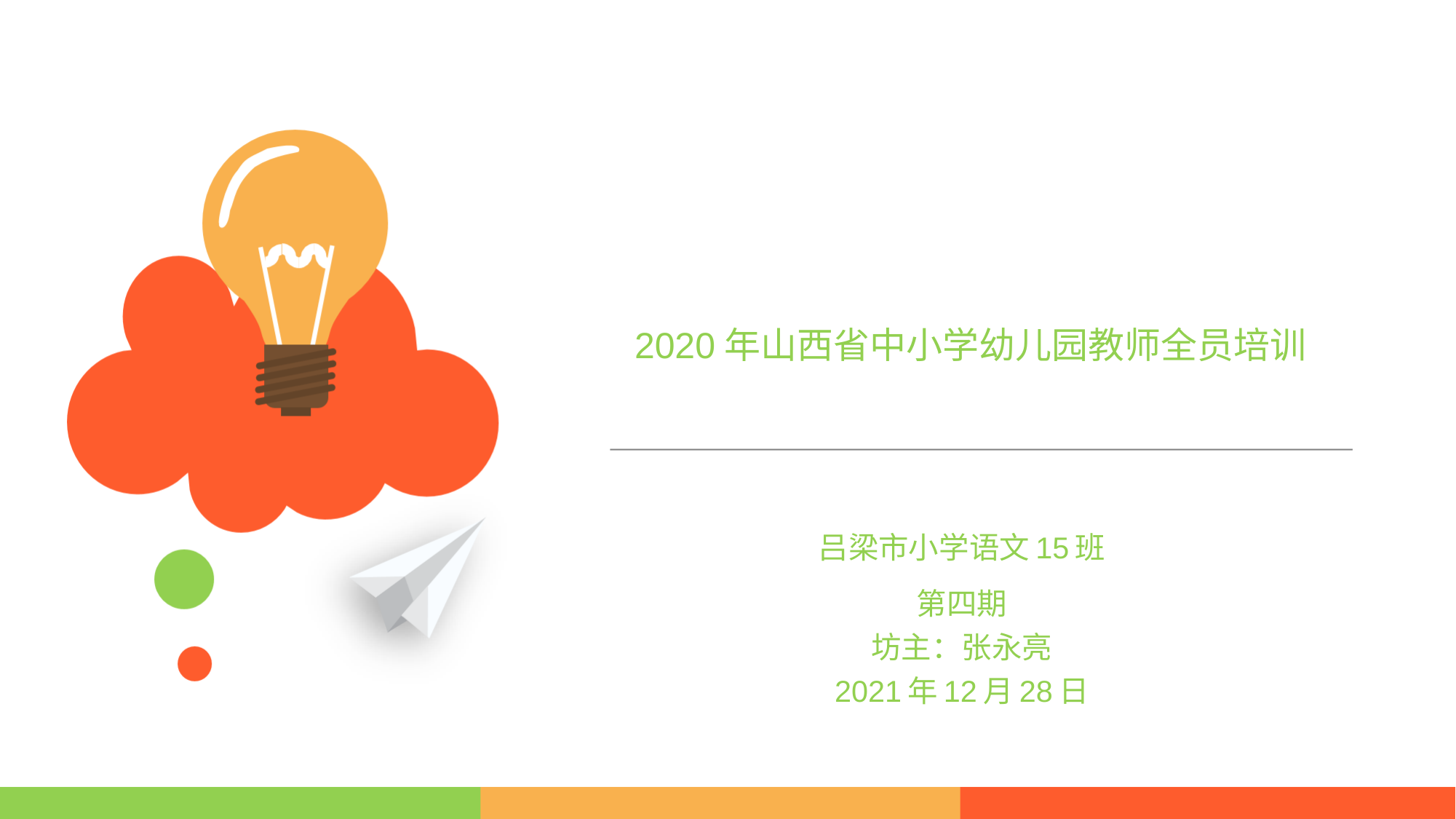

# 2020年山西省中小学幼儿园教师全员培训
吕梁市小学语文15班
第四期
坊主：张永亮
2021年12月28日